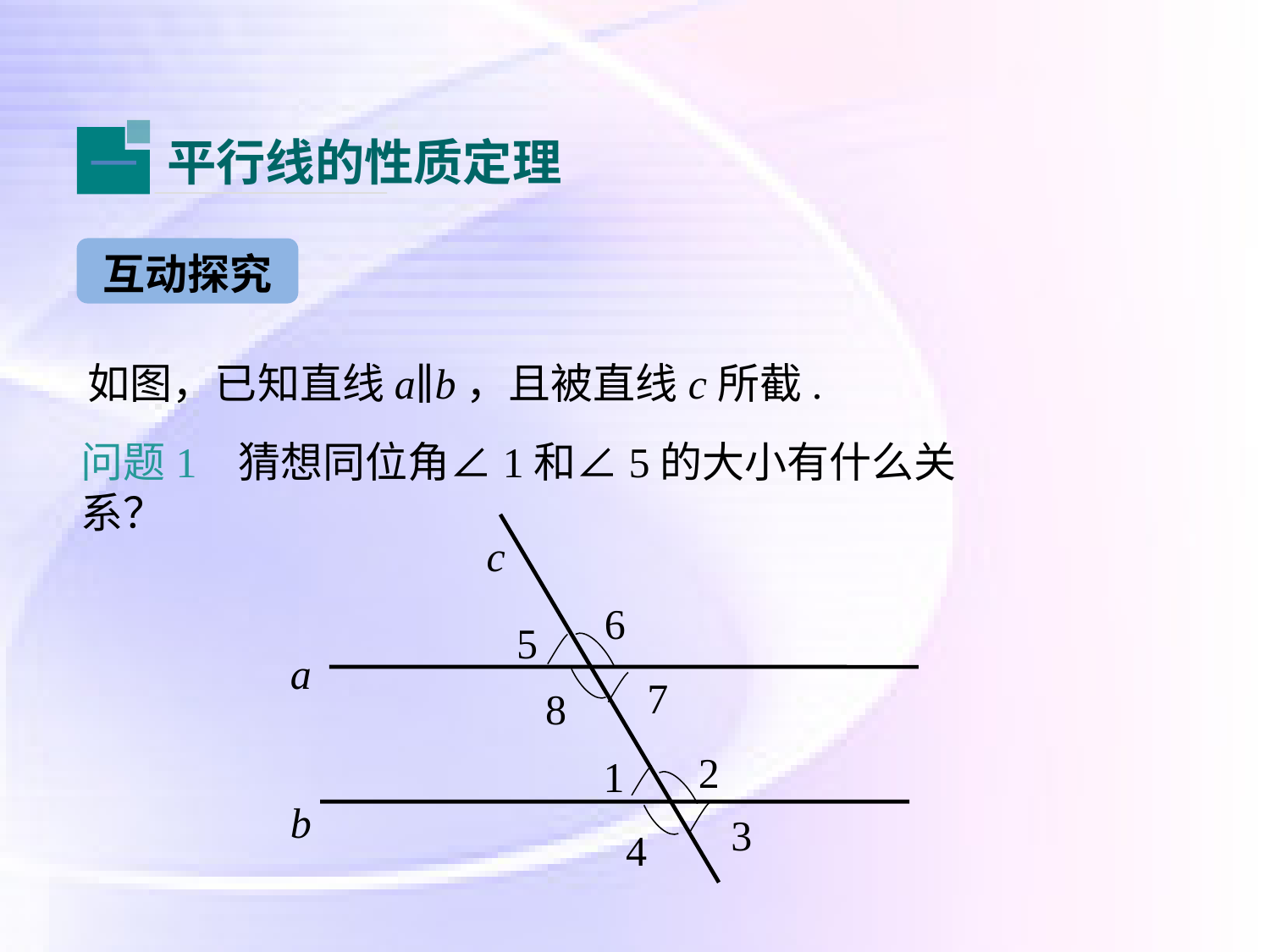

平行线的性质定理
一

互动探究
 如图，已知直线a∥b，且被直线c所截.
问题1   猜想同位角∠1和∠5的大小有什么关系？

a

b
c
6
5

7

8
2
1

3
4